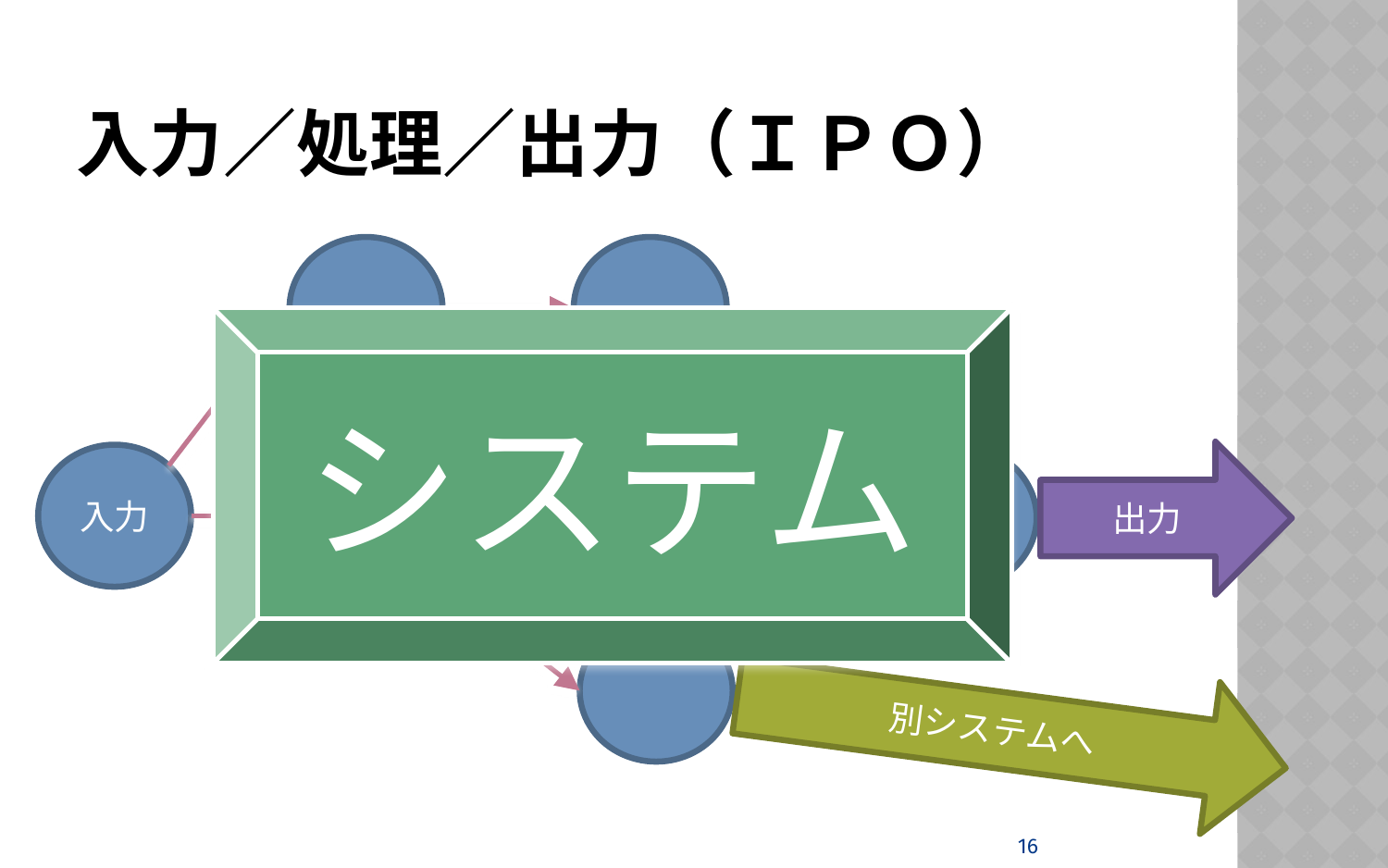

# 入力／処理／出力（ＩＰＯ）

システム
出力
入力

別システムへ
16